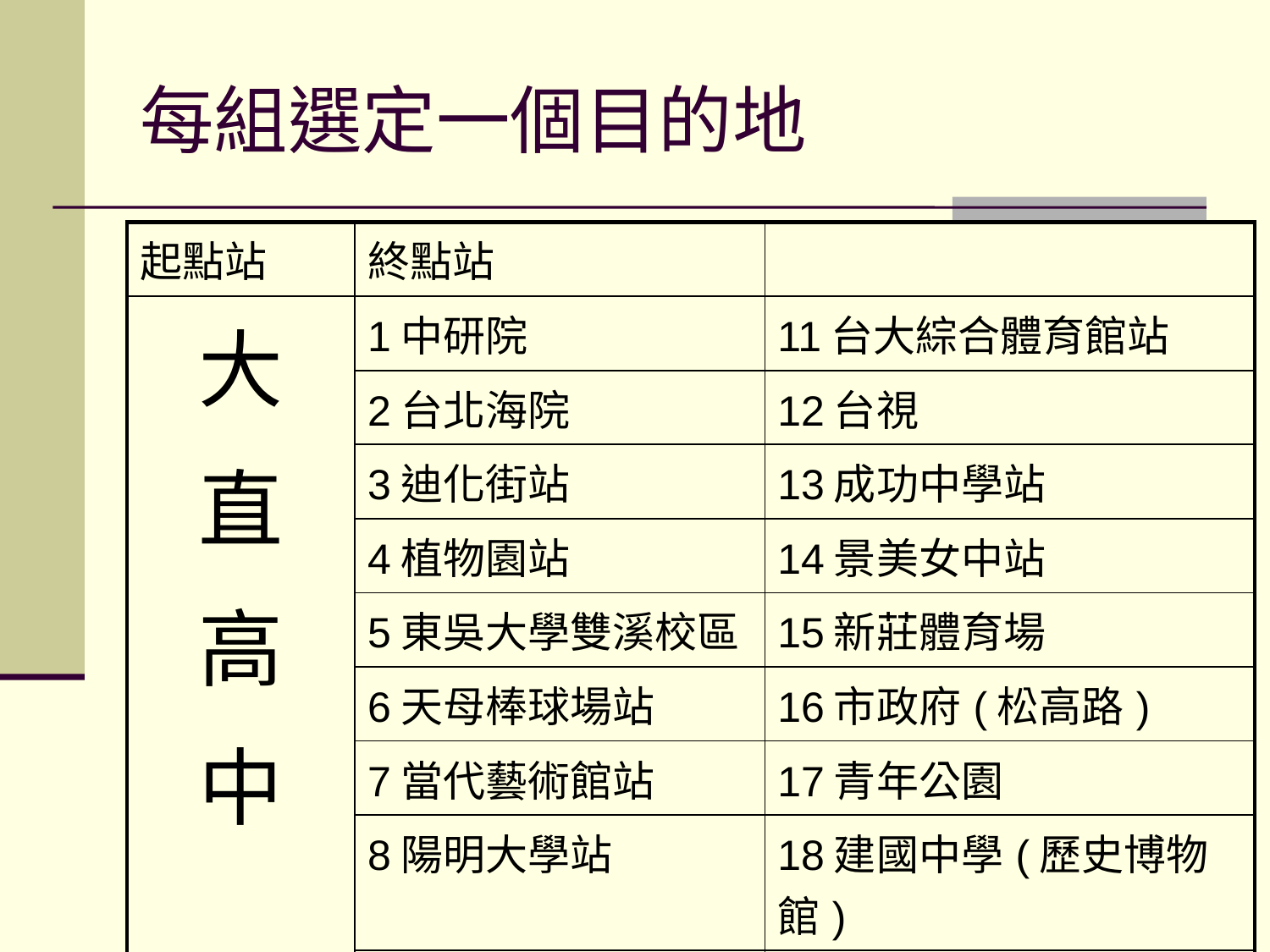

# 每組選定一個目的地
| 起點站 | 終點站 |  |
| --- | --- | --- |
| 大 直 高 中 | 1中研院 | 11台大綜合體育館站 |
|  | 2台北海院 | 12台視 |
|  | 3迪化街站 | 13成功中學站 |
|  | 4植物園站 | 14景美女中站 |
|  | 5東吳大學雙溪校區 | 15新莊體育場 |
|  | 6天母棒球場站 | 16市政府(松高路) |
|  | 7當代藝術館站 | 17青年公園 |
|  | 8陽明大學站 | 18建國中學(歷史博物館) |
|  | 9台北醫學大學站 | 19師大 |
|  | 10延平中學站 | 20通化街夜市 |